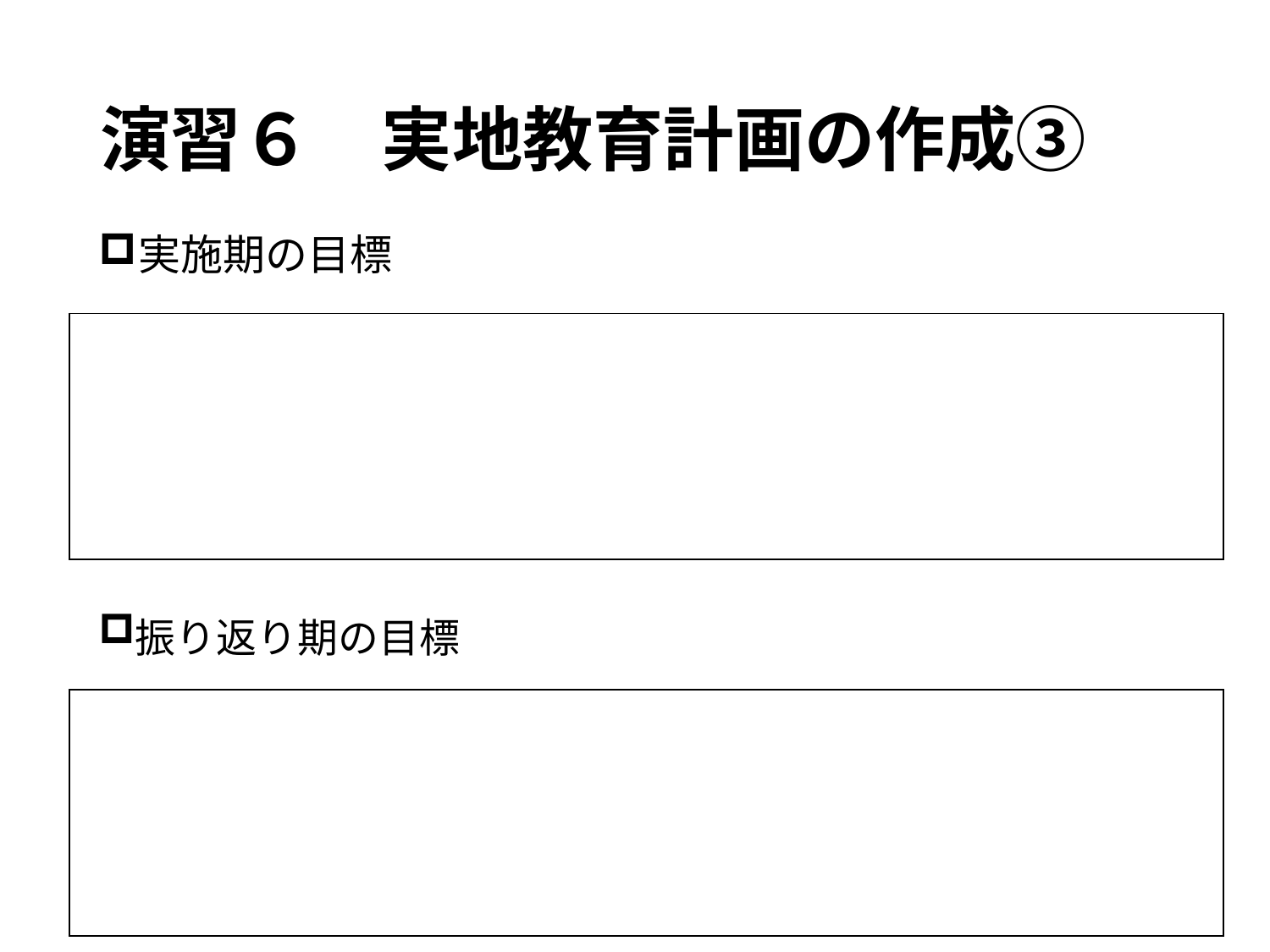

# 演習６　実地教育計画の作成③
実施期の目標
|  |
| --- |
振り返り期の目標
|  |
| --- |